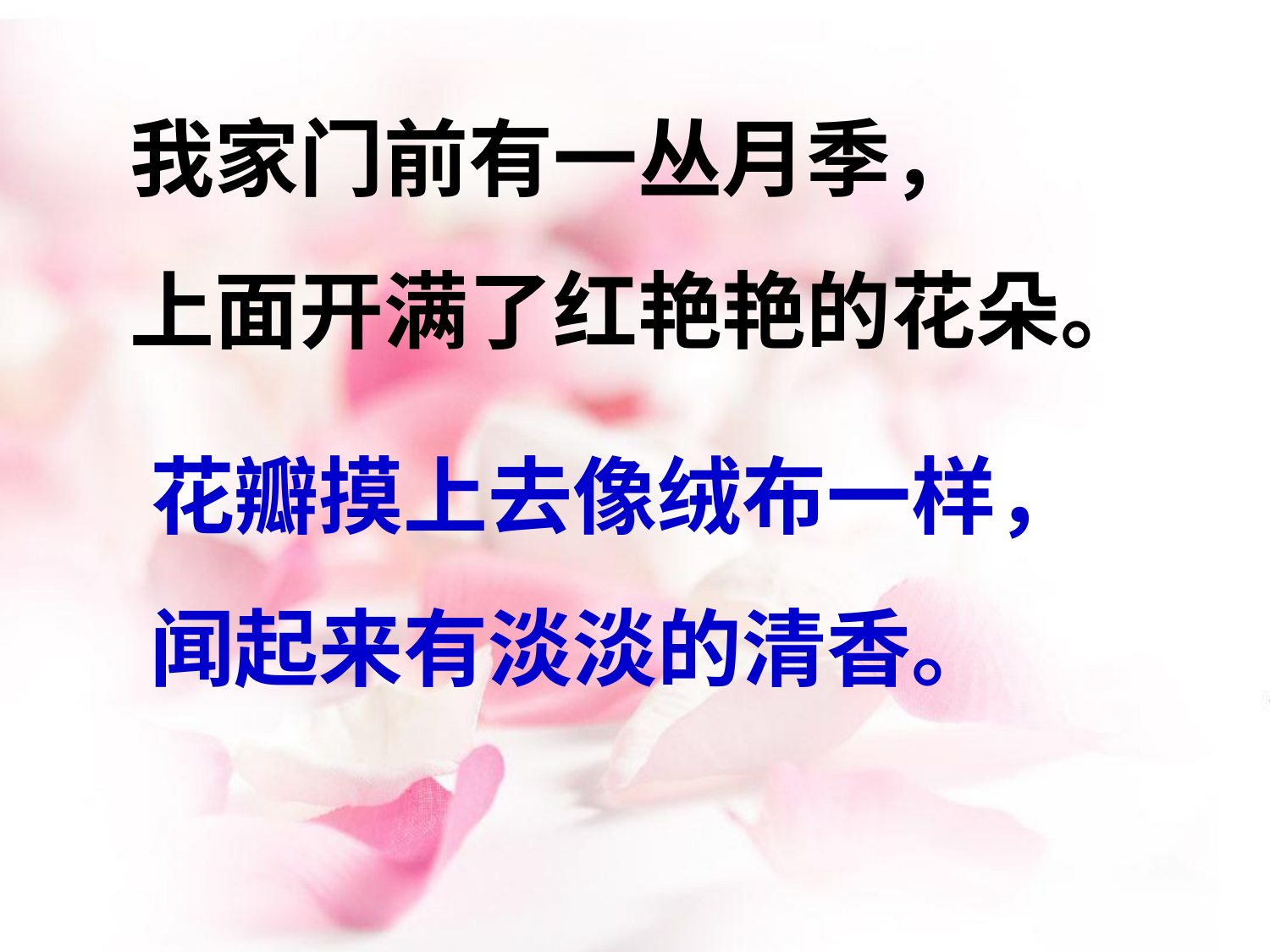

我家门前有一丛月季，
上面开满了红艳艳的花朵。
花瓣摸上去像绒布一样，
闻起来有淡淡的清香。